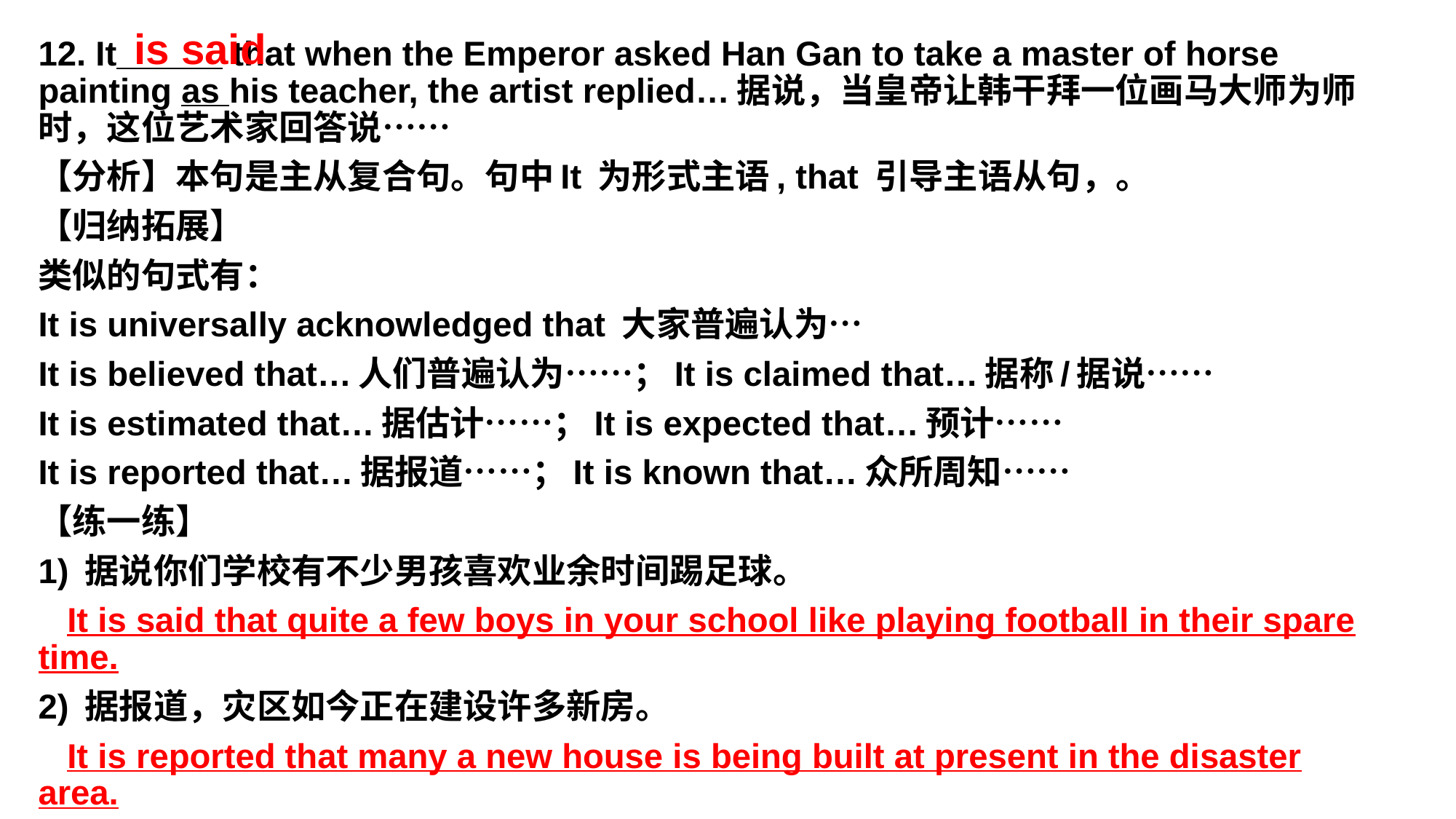

is said
12. It            that when the Emperor asked Han Gan to take a master of horse painting as his teacher, the artist replied…据说，当皇帝让韩干拜一位画马大师为师时，这位艺术家回答说……
【分析】本句是主从复合句。句中It 为形式主语, that 引导主语从句，。
【归纳拓展】
类似的句式有：
It is universally acknowledged that 大家普遍认为…
It is believed that…人们普遍认为……；It is claimed that…据称/据说……
It is estimated that…据估计……；It is expected that…预计……
It is reported that…据报道……；It is known that…众所周知……
【练一练】
1) 据说你们学校有不少男孩喜欢业余时间踢足球。
   It is said that quite a few boys in your school like playing football in their spare time.
2) 据报道，灾区如今正在建设许多新房。
   It is reported that many a new house is being built at present in the disaster area.